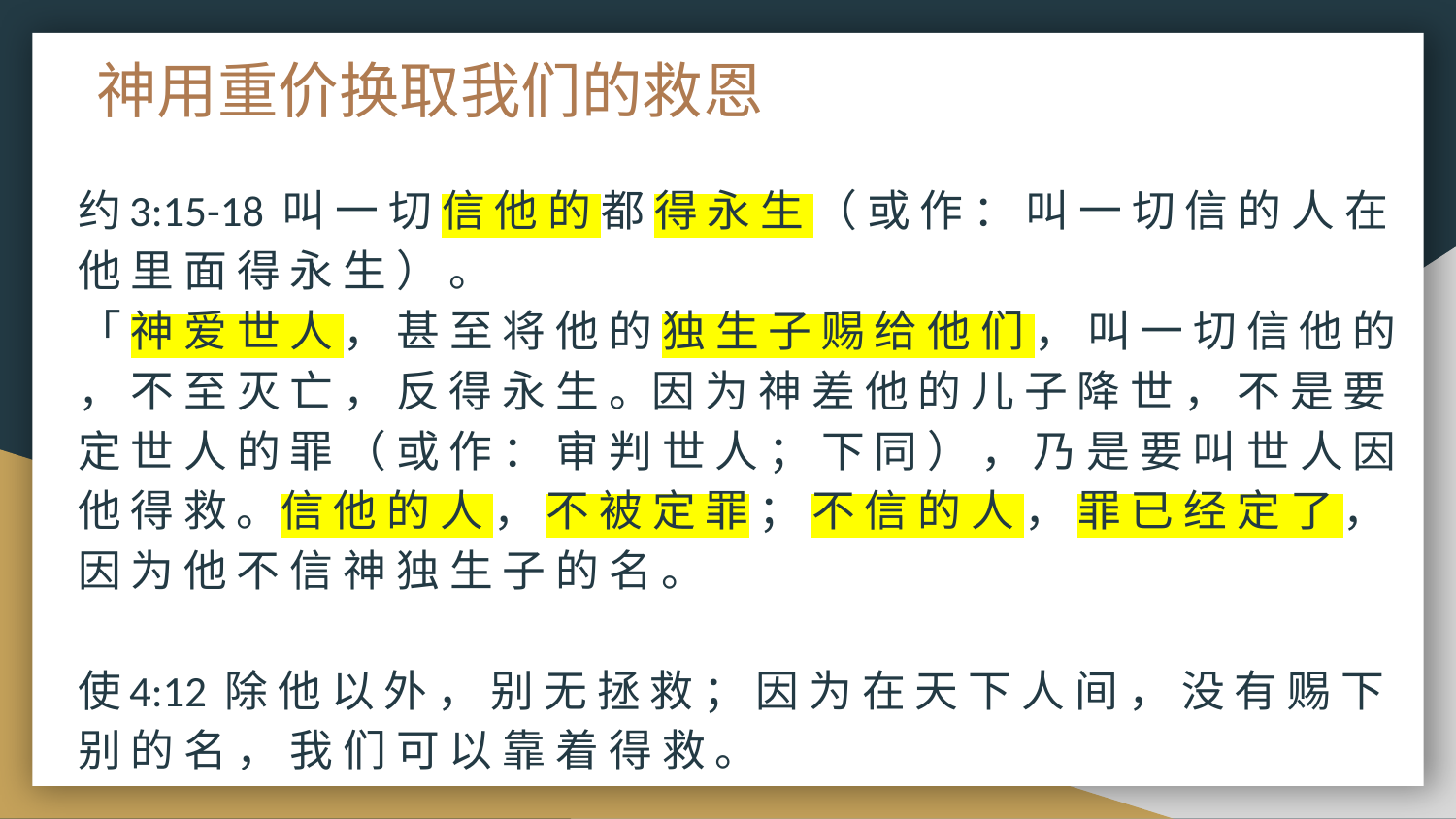

# 神用重价换取我们的救恩
约3:15-18 叫 一 切 信 他 的 都 得 永 生 （ 或 作 ： 叫 一 切 信 的 人 在 他 里 面 得 永 生 ） 。
「 神 爱 世 人 ， 甚 至 将 他 的 独 生 子 赐 给 他 们 ， 叫 一 切 信 他 的 ， 不 至 灭 亡 ， 反 得 永 生 。因 为 神 差 他 的 儿 子 降 世 ， 不 是 要 定 世 人 的 罪 （ 或 作 ： 审 判 世 人 ； 下 同 ） ， 乃 是 要 叫 世 人 因 他 得 救 。信 他 的 人 ， 不 被 定 罪 ； 不 信 的 人 ， 罪 已 经 定 了 ， 因 为 他 不 信 神 独 生 子 的 名 。

使4:12 除 他 以 外 ， 别 无 拯 救 ； 因 为 在 天 下 人 间 ， 没 有 赐 下 别 的 名 ， 我 们 可 以 靠 着 得 救 。